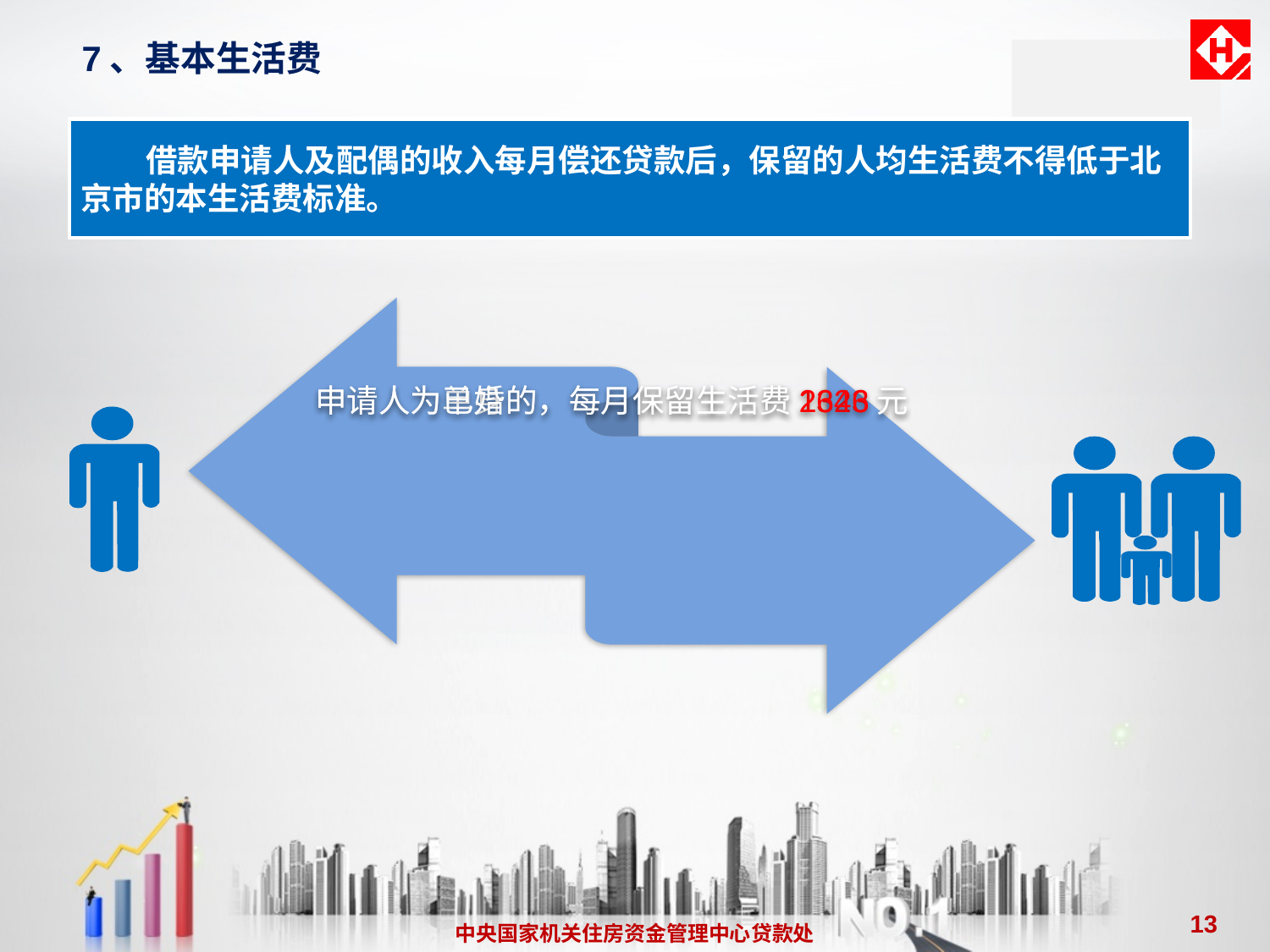

7、基本生活费

        借款申请人及配偶的收入每月偿还贷款后，保留的人均生活费不得低于北京市的本生活费标准。

13
中央国家机关住房资金管理中心贷款处